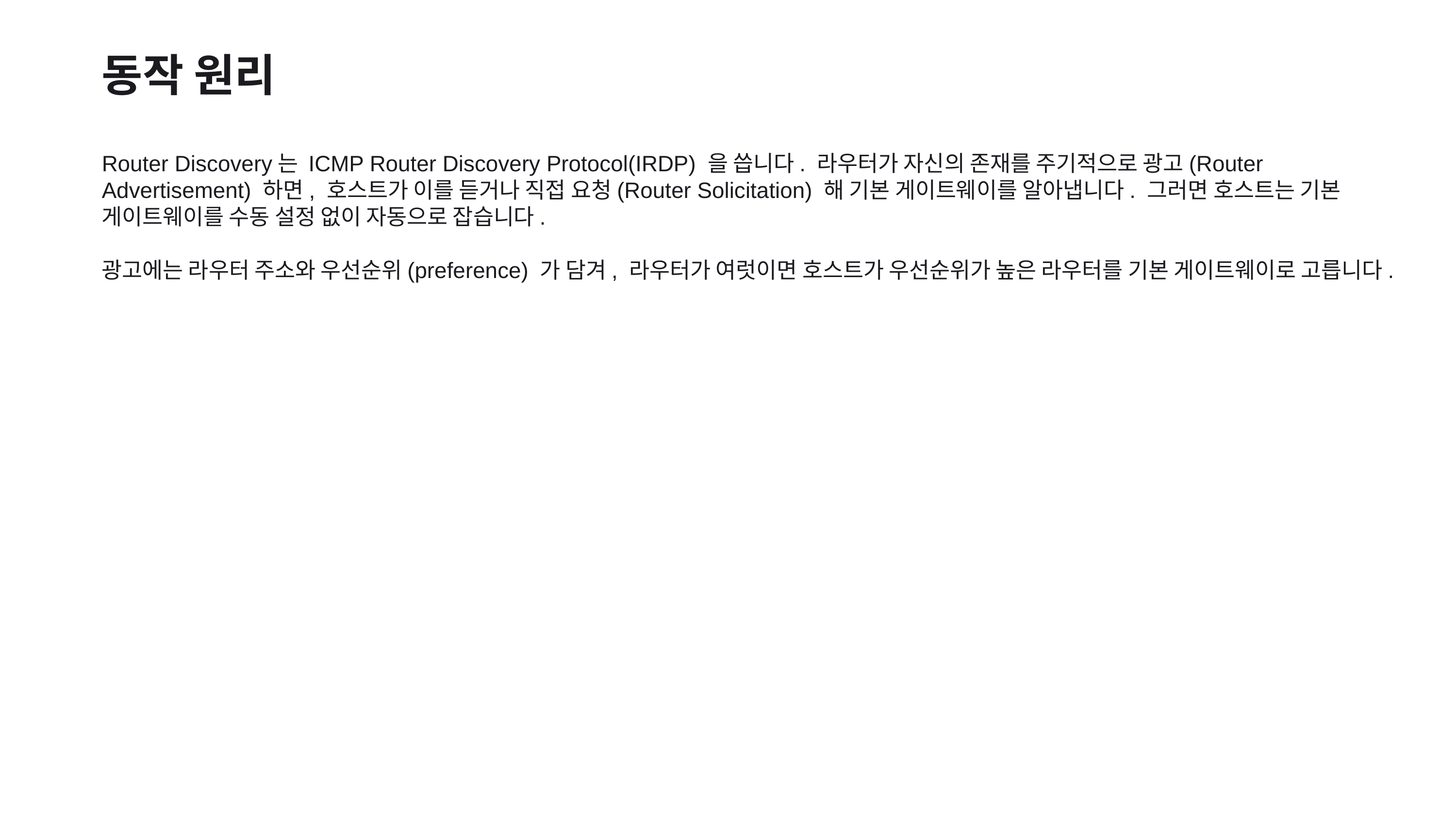

동작 원리
Router Discovery는 ICMP Router Discovery Protocol(IRDP) 을 씁니다. 라우터가 자신의 존재를 주기적으로 광고(Router Advertisement) 하면, 호스트가 이를 듣거나 직접 요청(Router Solicitation) 해 기본 게이트웨이를 알아냅니다. 그러면 호스트는 기본 게이트웨이를 수동 설정 없이 자동으로 잡습니다.

광고에는 라우터 주소와 우선순위(preference) 가 담겨, 라우터가 여럿이면 호스트가 우선순위가 높은 라우터를 기본 게이트웨이로 고릅니다.